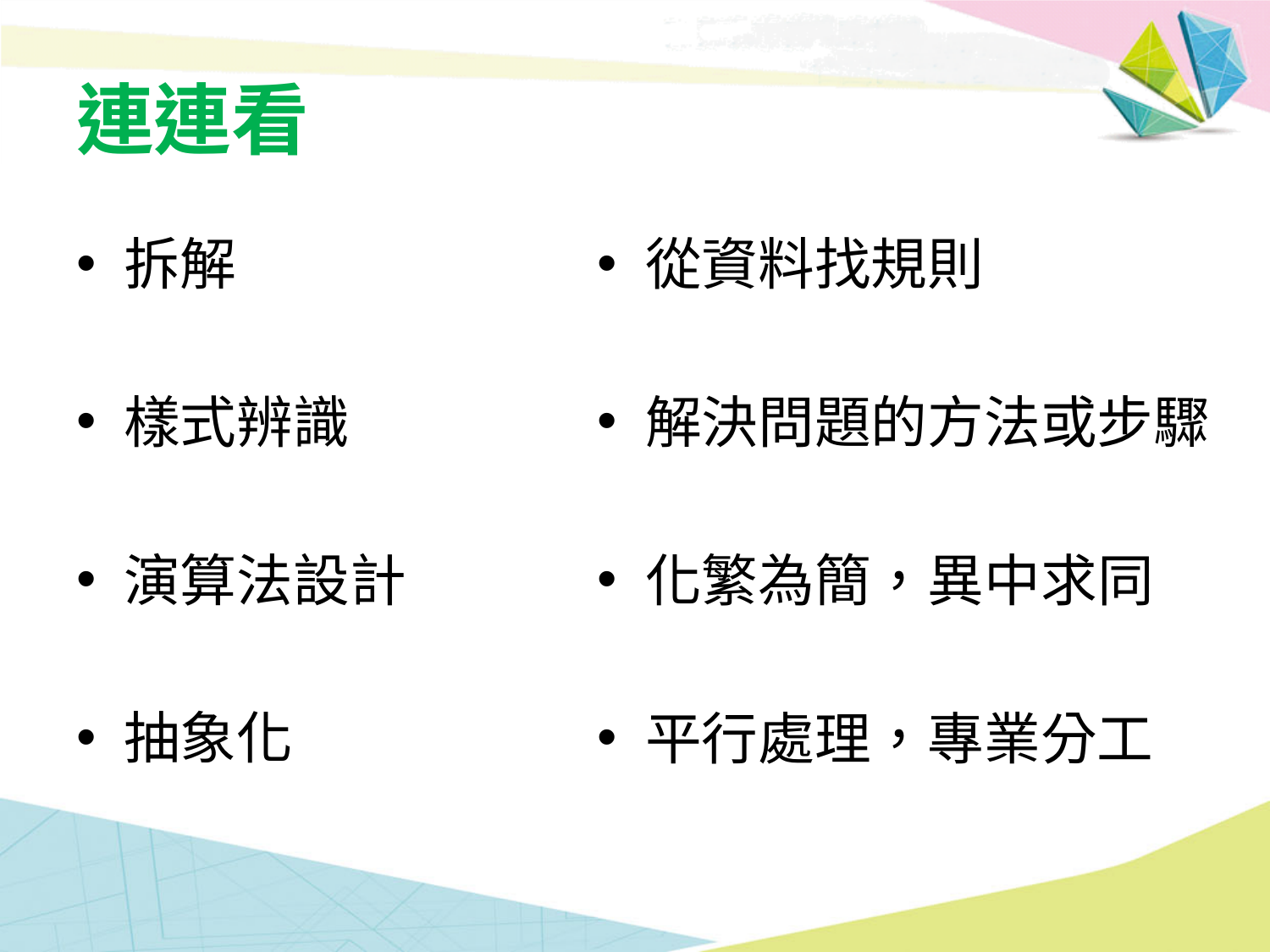

# 連連看
拆解

樣式辨識

演算法設計

抽象化

從資料找規則

解決問題的方法或步驟

化繁為簡，異中求同

平行處理，專業分工